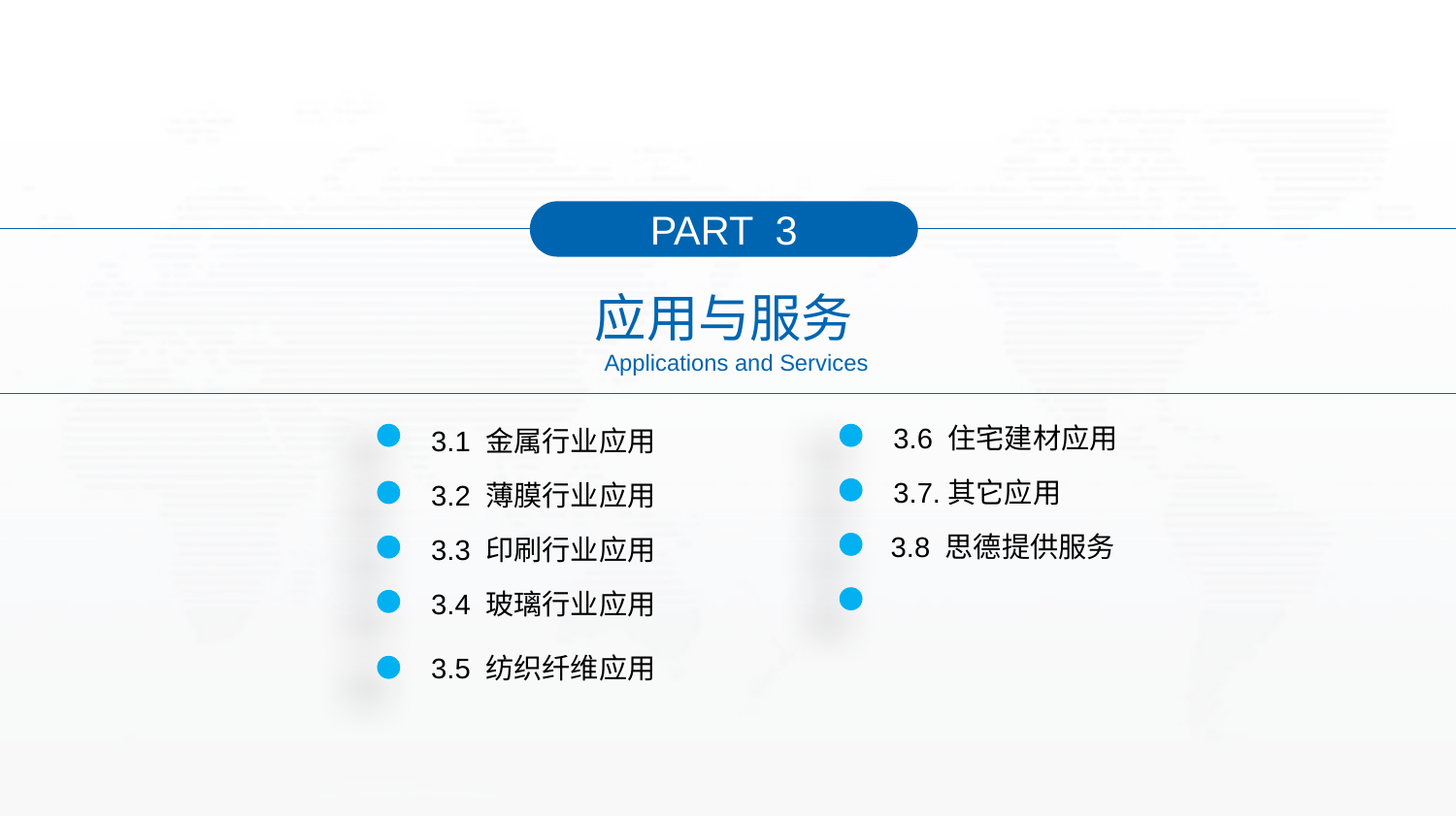

PART  3
应用与服务
    Applications and Services
3.6 住宅建材应用
3.1 金属行业应用

3.7.其它应用
3.2 薄膜行业应用

3.8 思德提供服务
3.3 印刷行业应用

3.4 玻璃行业应用

3.5 纺织纤维应用

51